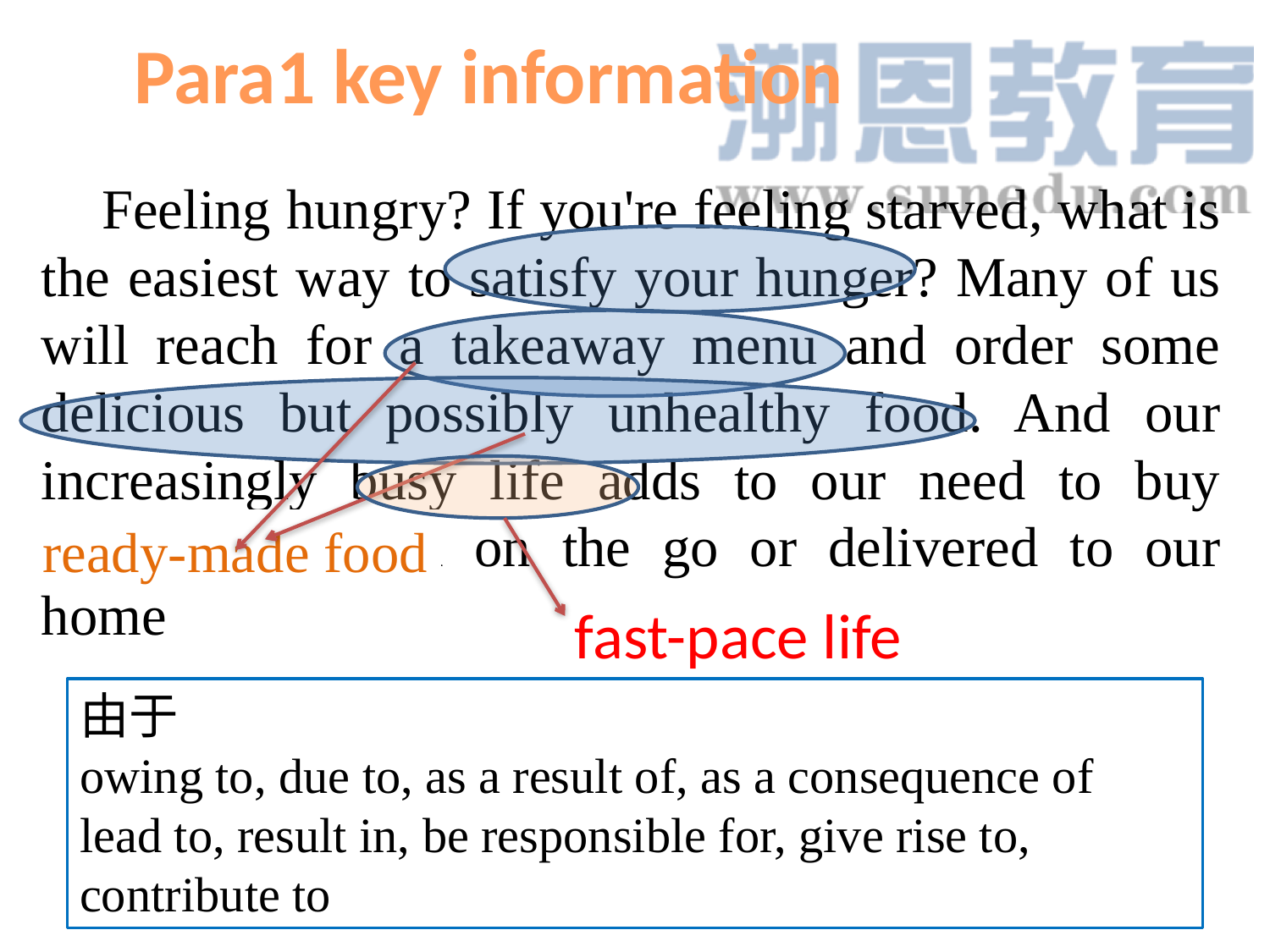

Para1 key information
    Feeling hungry? If you're feeling starved, what is the easiest way to satisfy your hunger? Many of us will reach for a takeaway menu and order some delicious but possibly unhealthy food. And our increasingly busy life adds to our need to buy ready-made food on the go or delivered to our home

ready-made food
fast-pace life
由于
owing to, due to, as a result of, as a consequence of
lead to, result in, be responsible for, give rise to, contribute to